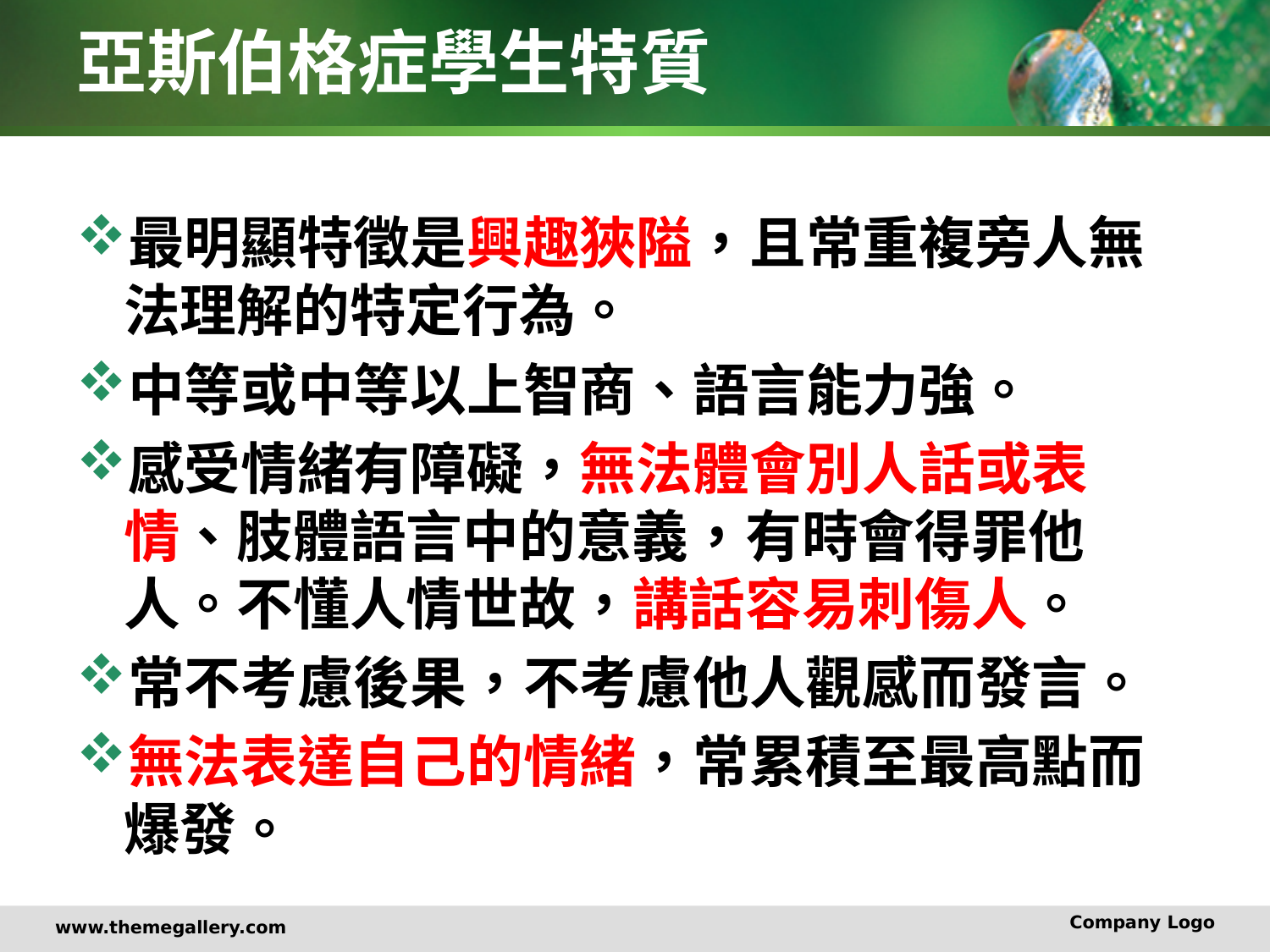

# 亞斯伯格症學生特質
最明顯特徵是興趣狹隘，且常重複旁人無法理解的特定行為。
中等或中等以上智商、語言能力強。
感受情緒有障礙，無法體會別人話或表情、肢體語言中的意義，有時會得罪他人。不懂人情世故，講話容易刺傷人。
常不考慮後果，不考慮他人觀感而發言。
無法表達自己的情緒，常累積至最高點而爆發。
Company Logo
www.themegallery.com